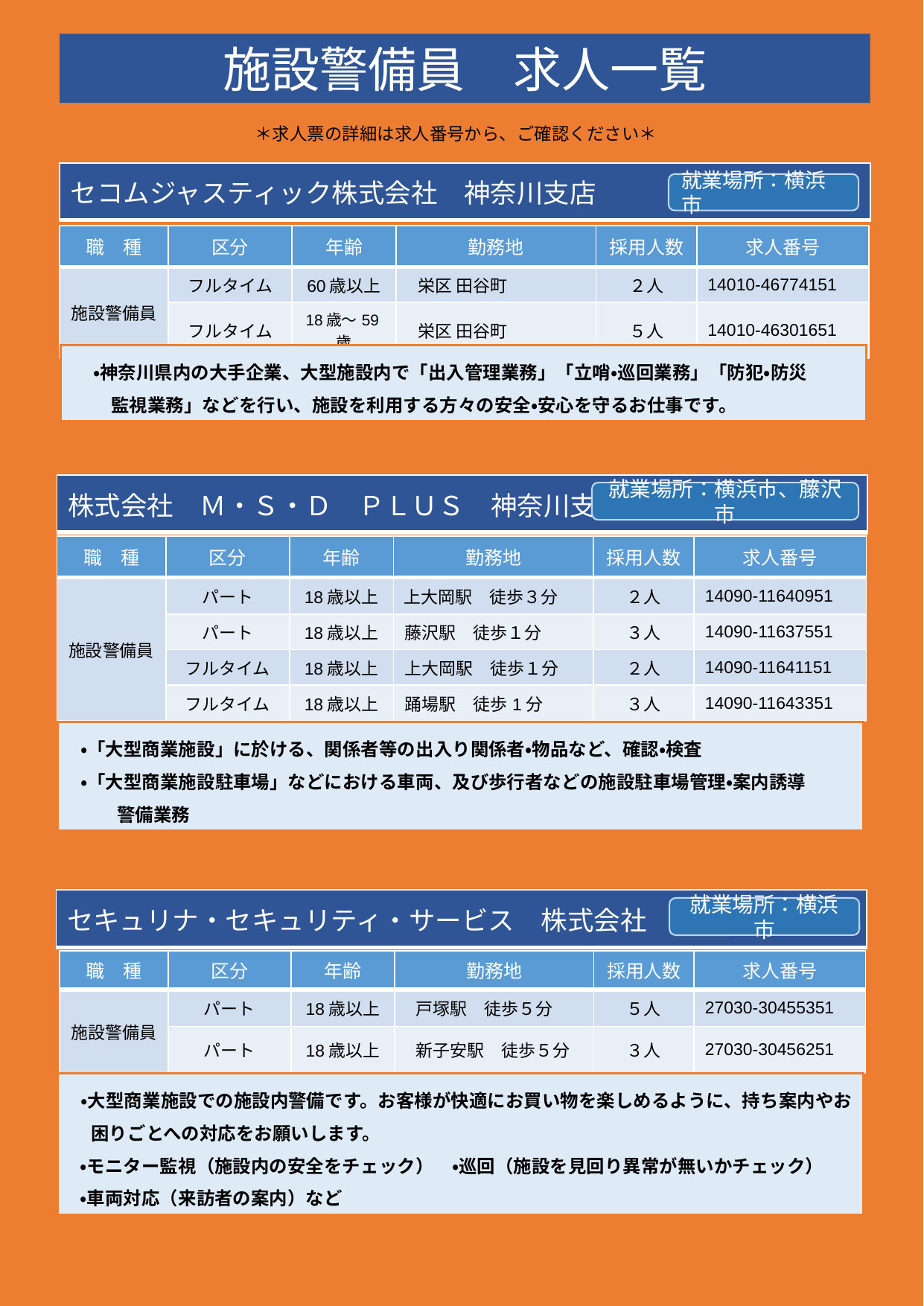

施設警備員　求人一覧
# ＊求人票の詳細は求人番号から、ご確認ください＊
| セコムジャスティック株式会社　神奈川支店 |
| --- |
就業場所：横浜市
| 職　種 | 区分 | 年齢 | 勤務地 | 採用人数 | 求人番号 |
| --- | --- | --- | --- | --- | --- |
| 施設警備員 | フルタイム | 60歳以上 | 栄区 田谷町 | ２人 | 14010-46774151 |
|  | フルタイム | 18歳～59歳 | 栄区 田谷町 | ５人 | 14010-46301651 |
・神奈川県内の大手企業、大型施設内で「出入管理業務」「立哨・巡回業務」「防犯・防災
　監視業務」などを行い、施設を利用する方々の安全・安心を守るお仕事です。
| 株式会社　Ｍ・Ｓ・Ｄ　ＰＬＵＳ　神奈川支社 |
| --- |
就業場所：横浜市、藤沢市
| 職　種 | 区分 | 年齢 | 勤務地 | 採用人数 | 求人番号 |
| --- | --- | --- | --- | --- | --- |
| 施設警備員 | パート | 18歳以上 | 上大岡駅　徒歩３分 | ２人 | 14090-11640951 |
|  | パート | 18歳以上 | 藤沢駅　徒歩１分 | ３人 | 14090-11637551 |
|  | フルタイム | 18歳以上 | 上大岡駅　徒歩１分 | ２人 | 14090-11641151 |
|  | フルタイム | 18歳以上 | 踊場駅　徒歩1分 | ３人 | 14090-11643351 |
・「大型商業施設」に於ける、関係者等の出入り関係者・物品など、確認・検査
・「大型商業施設駐車場」などにおける車両、及び歩行者などの施設駐車場管理・案内誘導
　　警備業務
| セキュリナ・セキュリティ・サービス　株式会社 |
| --- |
就業場所：横浜市
| 職　種 | 区分 | 年齢 | 勤務地 | 採用人数 | 求人番号 |
| --- | --- | --- | --- | --- | --- |
| 施設警備員 | パート | 18歳以上 | 戸塚駅　徒歩５分 | ５人 | 27030-30455351 |
|  | パート | 18歳以上 | 新子安駅　徒歩５分 | ３人 | 27030-30456251 |
・大型商業施設での施設内警備です。お客様が快適にお買い物を楽しめるように、持ち案内やお困りごとへの対応をお願いします。
・モニター監視（施設内の安全をチェック）　・巡回（施設を見回り異常が無いかチェック）
・車両対応（来訪者の案内）など